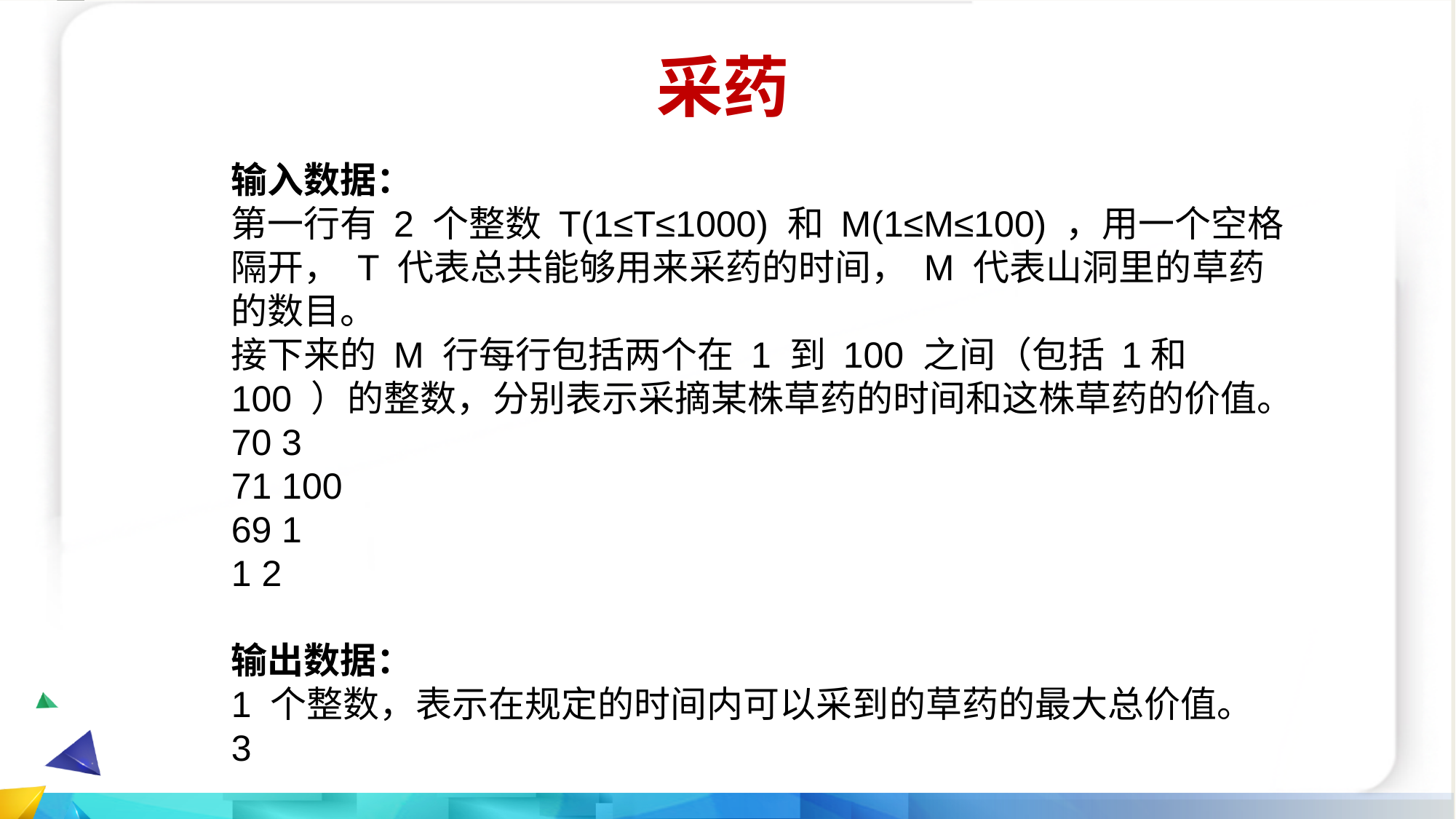

采药
输入数据：
第一行有 2 个整数 T(1≤T≤1000) 和 M(1≤M≤100) ，用一个空格隔开， T 代表总共能够用来采药的时间， M 代表山洞里的草药的数目。
接下来的 M 行每行包括两个在 1 到 100 之间（包括 1和 100 ）的整数，分别表示采摘某株草药的时间和这株草药的价值。
70 3
71 100
69 1
1 2

输出数据：
1 个整数，表示在规定的时间内可以采到的草药的最大总价值。
3